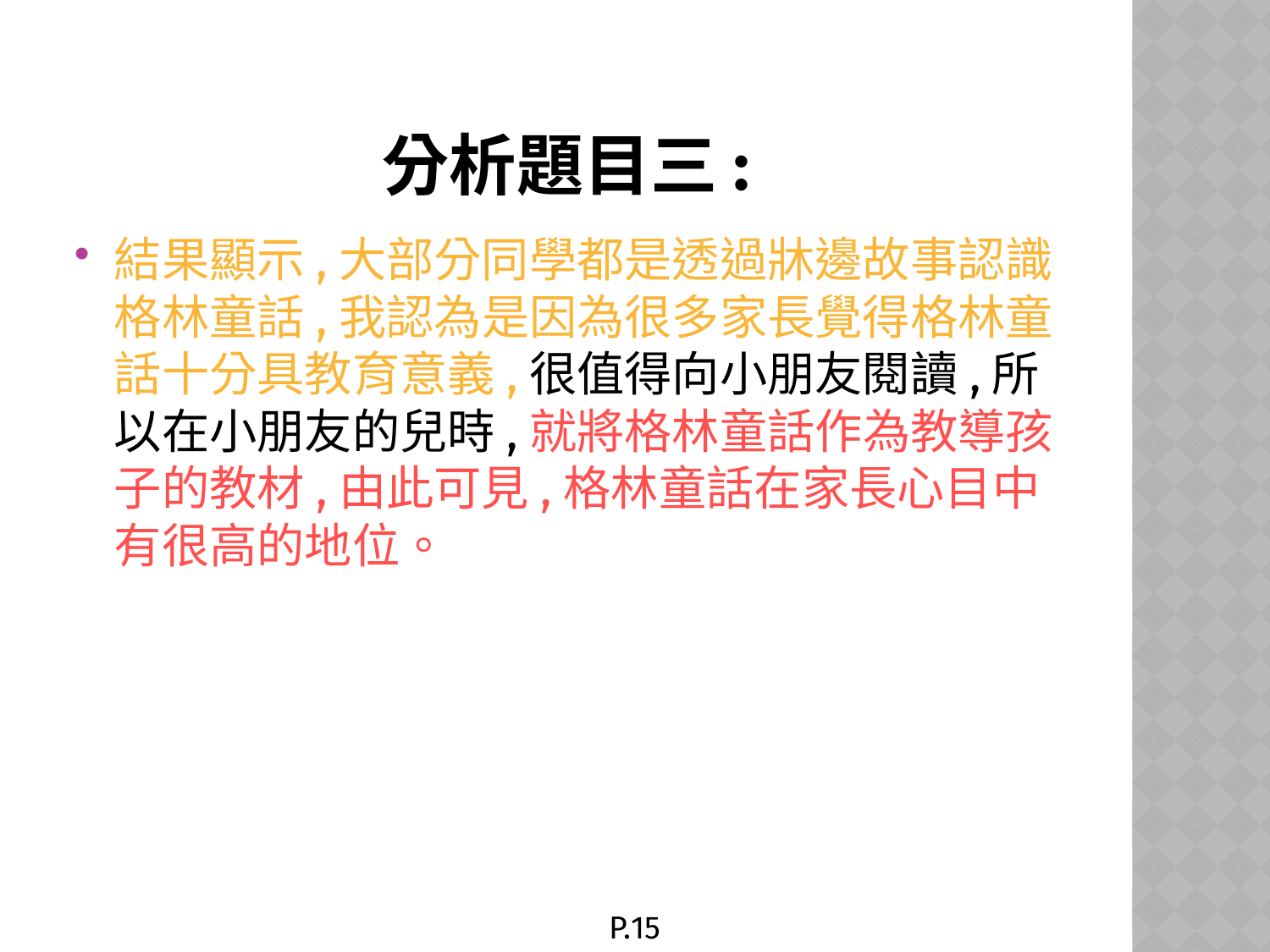

# 分析題目三:
結果顯示,大部分同學都是透過牀邊故事認識格林童話,我認為是因為很多家長覺得格林童話十分具教育意義,很值得向小朋友閱讀,所以在小朋友的兒時,就將格林童話作為教導孩子的教材,由此可見,格林童話在家長心目中有很高的地位。
P.15